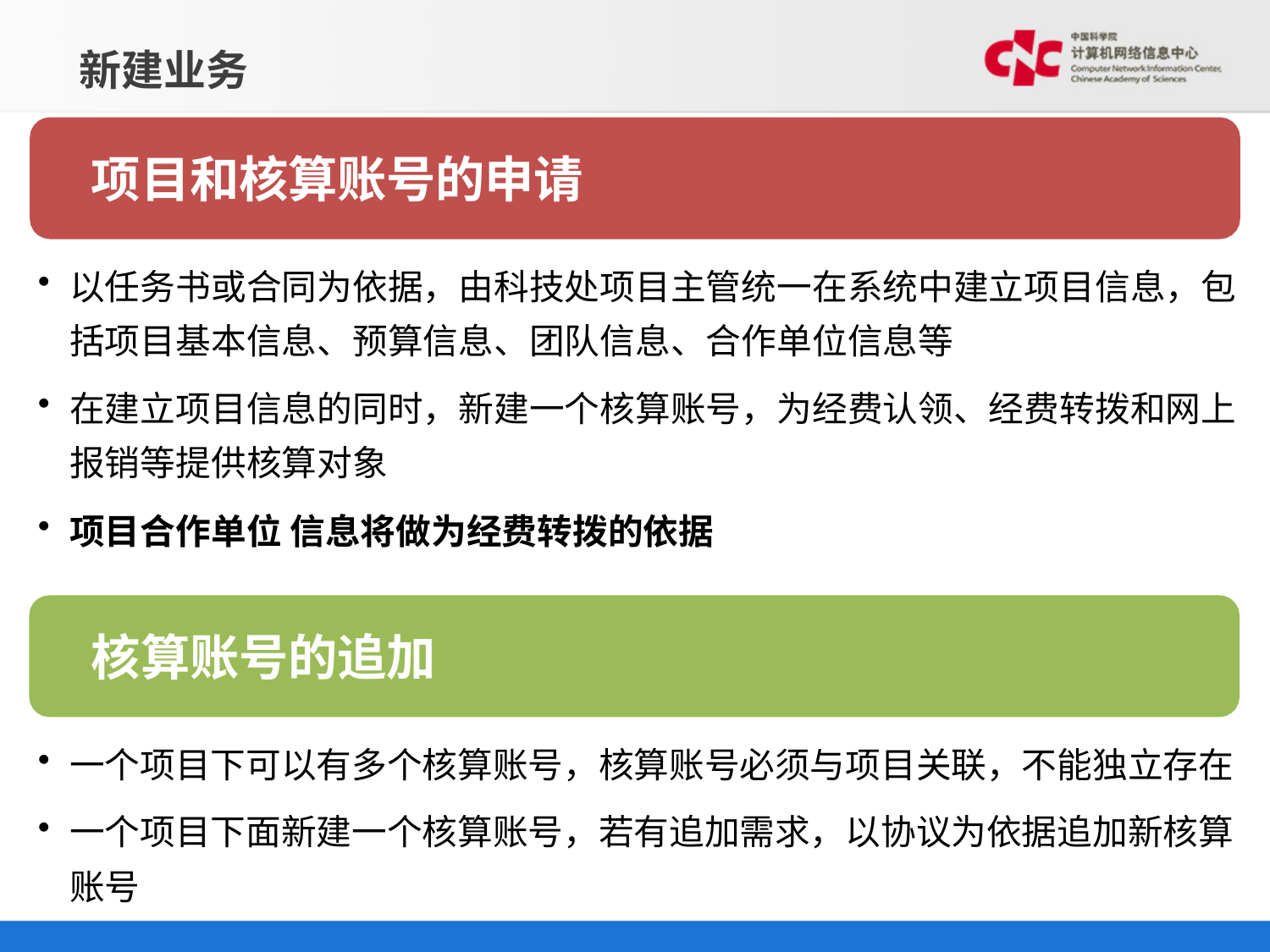

# 新建业务

项目和核算账号的申请
以任务书或合同为依据，由科技处项目主管统一在系统中建立项目信息，包括项目基本信息、预算信息、团队信息、合作单位信息等
在建立项目信息的同时，新建一个核算账号，为经费认领、经费转拨和网上报销等提供核算对象
项目合作单位 信息将做为经费转拨的依据

核算账号的追加

一个项目下可以有多个核算账号，核算账号必须与项目关联，不能独立存在
一个项目下面新建一个核算账号，若有追加需求，以协议为依据追加新核算账号